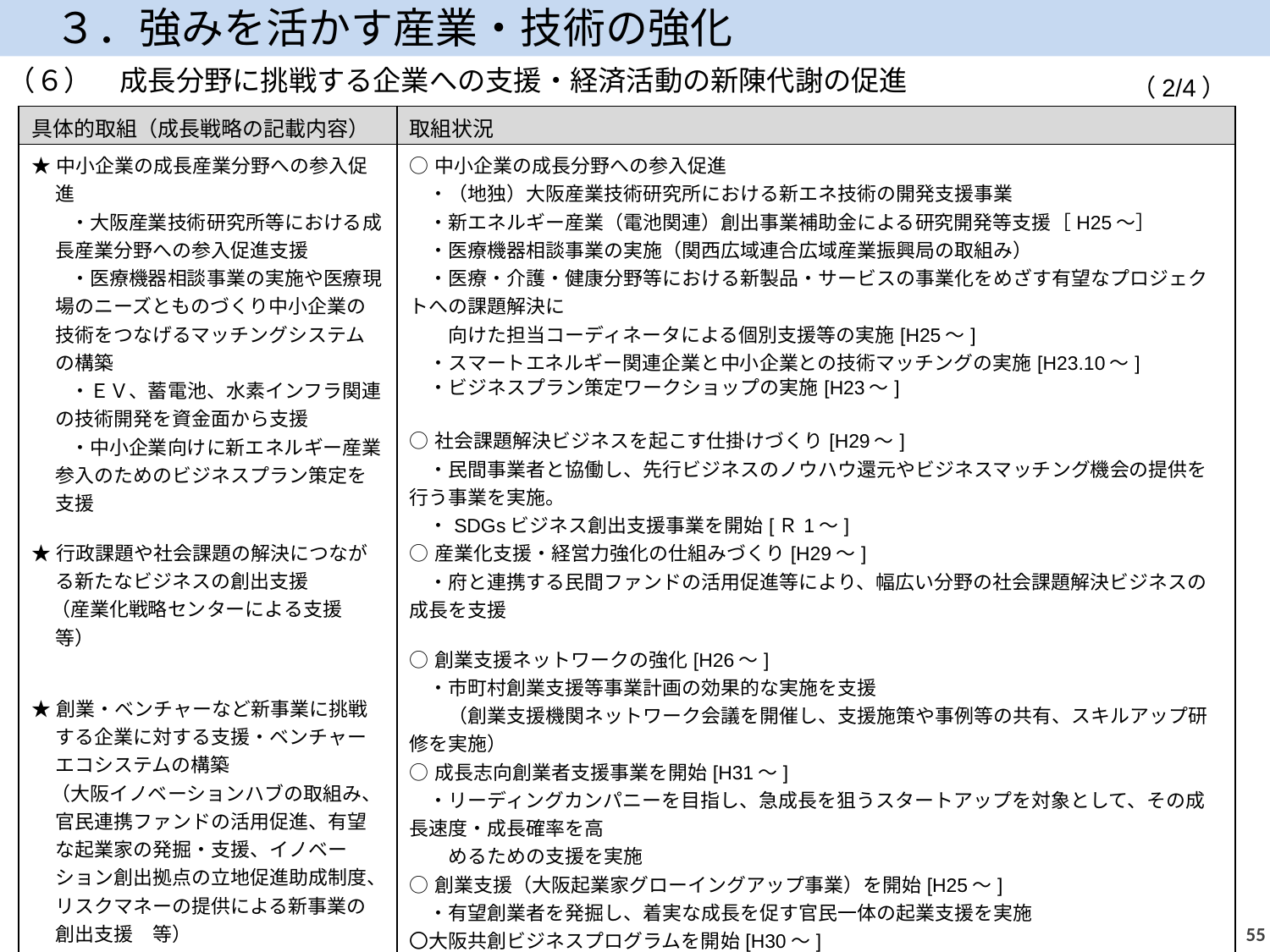

３．強みを活かす産業・技術の強化
（６）　成長分野に挑戦する企業への支援・経済活動の新陳代謝の促進
（2/4）
| 具体的取組（成長戦略の記載内容） | 取組状況 |
| --- | --- |
| ★中小企業の成長産業分野への参入促進 　　・大阪産業技術研究所等における成長産業分野への参入促進支援 　　・医療機器相談事業の実施や医療現場のニーズとものづくり中小企業の技術をつなげるマッチングシステムの構築 　　・ＥＶ、蓄電池、水素インフラ関連の技術開発を資金面から支援 　　・中小企業向けに新エネルギー産業参入のためのビジネスプラン策定を支援 ★行政課題や社会課題の解決につながる新たなビジネスの創出支援 　（産業化戦略センターによる支援　等） ★創業・ベンチャーなど新事業に挑戦する企業に対する支援・ベンチャーエコシステムの構築 　（大阪イノベーションハブの取組み、官民連携ファンドの活用促進、有望な起業家の発掘・支援、イノベーション創出拠点の立地促進助成制度、リスクマネーの提供による新事業の創出支援　等） | ○中小企業の成長分野への参入促進 　・（地独）大阪産業技術研究所における新エネ技術の開発支援事業 　・新エネルギー産業（電池関連）創出事業補助金による研究開発等支援［H25～］ 　・医療機器相談事業の実施（関西広域連合広域産業振興局の取組み） 　・医療・介護・健康分野等における新製品・サービスの事業化をめざす有望なプロジェクトへの課題解決に 　　向けた担当コーディネータによる個別支援等の実施[H25～] 　・スマートエネルギー関連企業と中小企業との技術マッチングの実施[H23.10～] 　・ビジネスプラン策定ワークショップの実施[H23～] ○社会課題解決ビジネスを起こす仕掛けづくり[H29～] 　・民間事業者と協働し、先行ビジネスのノウハウ還元やビジネスマッチング機会の提供を行う事業を実施。　 　・SDGsビジネス創出支援事業を開始[Ｒ1～] ○産業化支援・経営力強化の仕組みづくり[H29～] 　・府と連携する民間ファンドの活用促進等により、幅広い分野の社会課題解決ビジネスの成長を支援 ○創業支援ネットワークの強化[H26～] 　・市町村創業支援等事業計画の効果的な実施を支援 　　（創業支援機関ネットワーク会議を開催し、支援施策や事例等の共有、スキルアップ研修を実施） ○成長志向創業者支援事業を開始[H31～] 　・リーディングカンパニーを⽬指し、急成⻑を狙うスタートアップを対象として、その成⻑速度・成⻑確率を⾼ 　　めるための⽀援を実施 ○創業支援（大阪起業家グローイングアップ事業）を開始[H25～] 　・有望創業者を発掘し、着実な成長を促す官民一体の起業支援を実施 〇大阪共創ビジネスプログラムを開始[H30～] 　・セミナー、ワークショップを通じて、新規領域に挑戦する中小企業を発掘し、他者の技術やアイデアを組み　 　　合わせる「共創」を促すハンズオン支援で、革新的なビジネスモデルや製品・サービスの創出支援を実施。 ○クラウド・ファンディングの活用を促進[H25～] 　・商工会・商工会議所など中小企業支援機関を通じた活用支援の拡大 〇スタートアップ活躍促進事業を実施（R2） 　・大阪のスタートアップ・エコシステムのグローバル化を促進し、万博開催時により多くのスタートアップが 　　グローバルに活躍する環境を整備 （次のページに続く） |
55